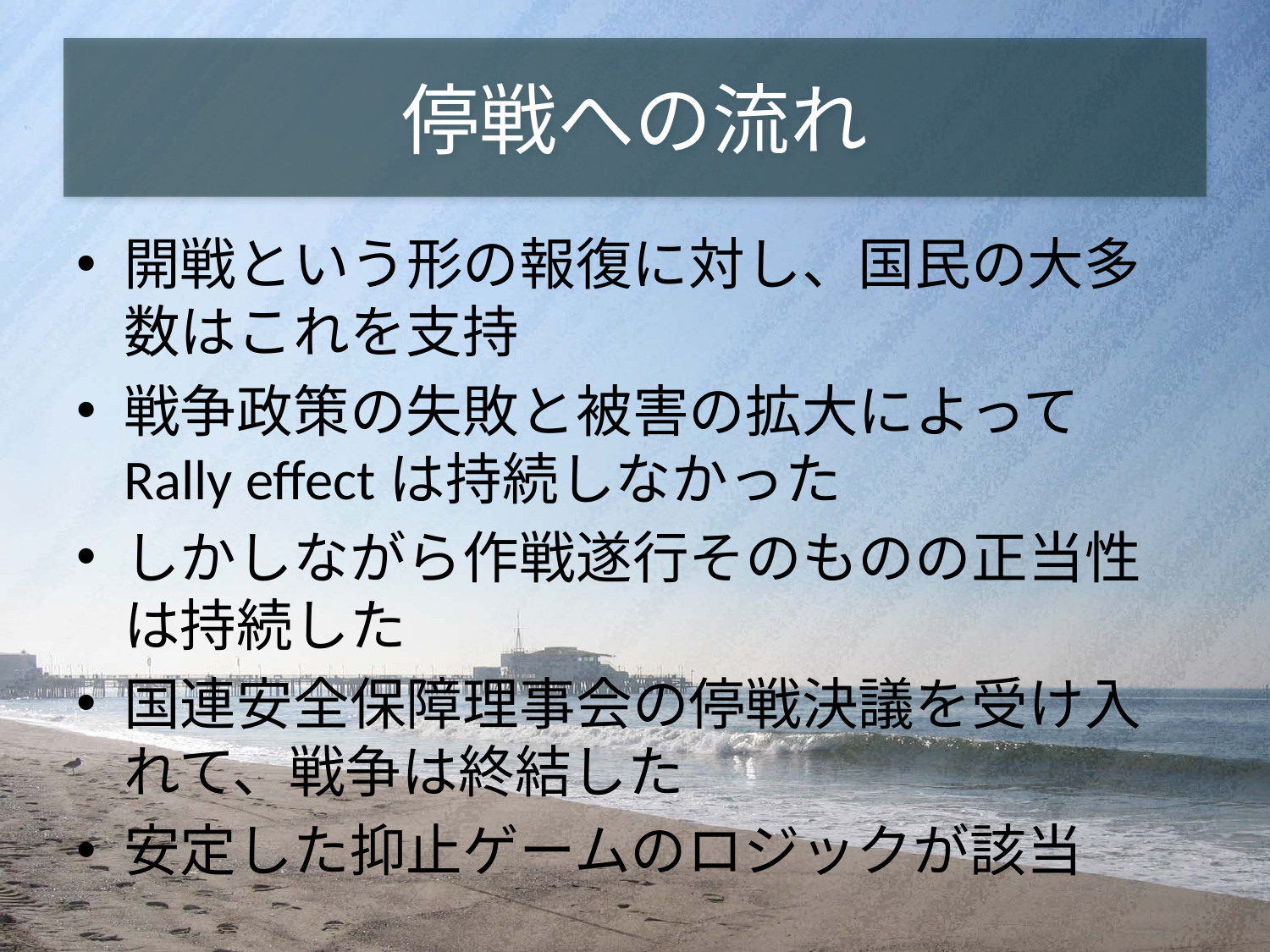

# 停戦への流れ
開戦という形の報復に対し、国民の大多数はこれを支持
戦争政策の失敗と被害の拡大によってRally effectは持続しなかった
しかしながら作戦遂行そのものの正当性は持続した
国連安全保障理事会の停戦決議を受け入れて、戦争は終結した
安定した抑止ゲームのロジックが該当